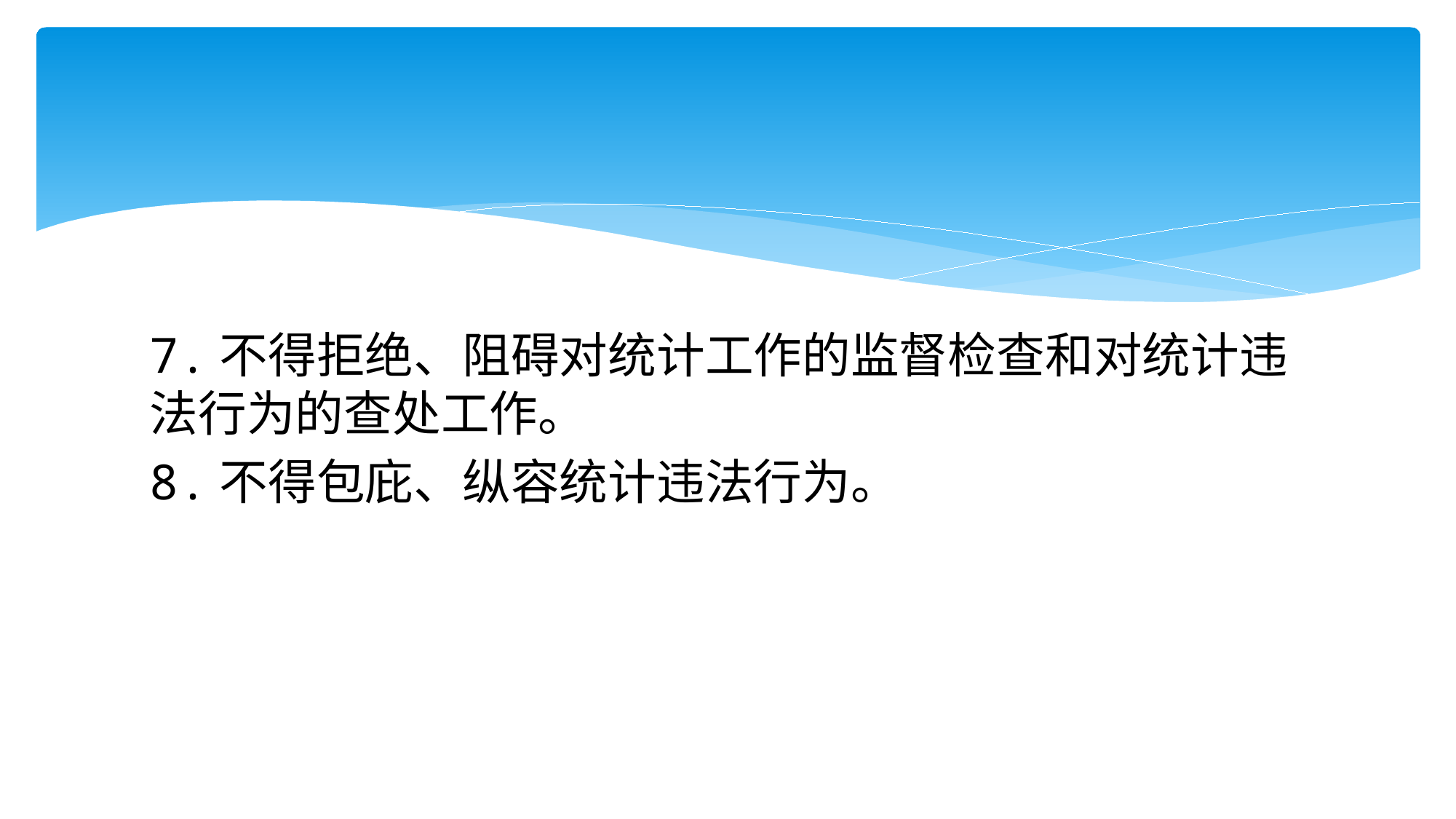

7.不得拒绝、阻碍对统计工作的监督检查和对统计违法行为的查处工作。
8.不得包庇、纵容统计违法行为。